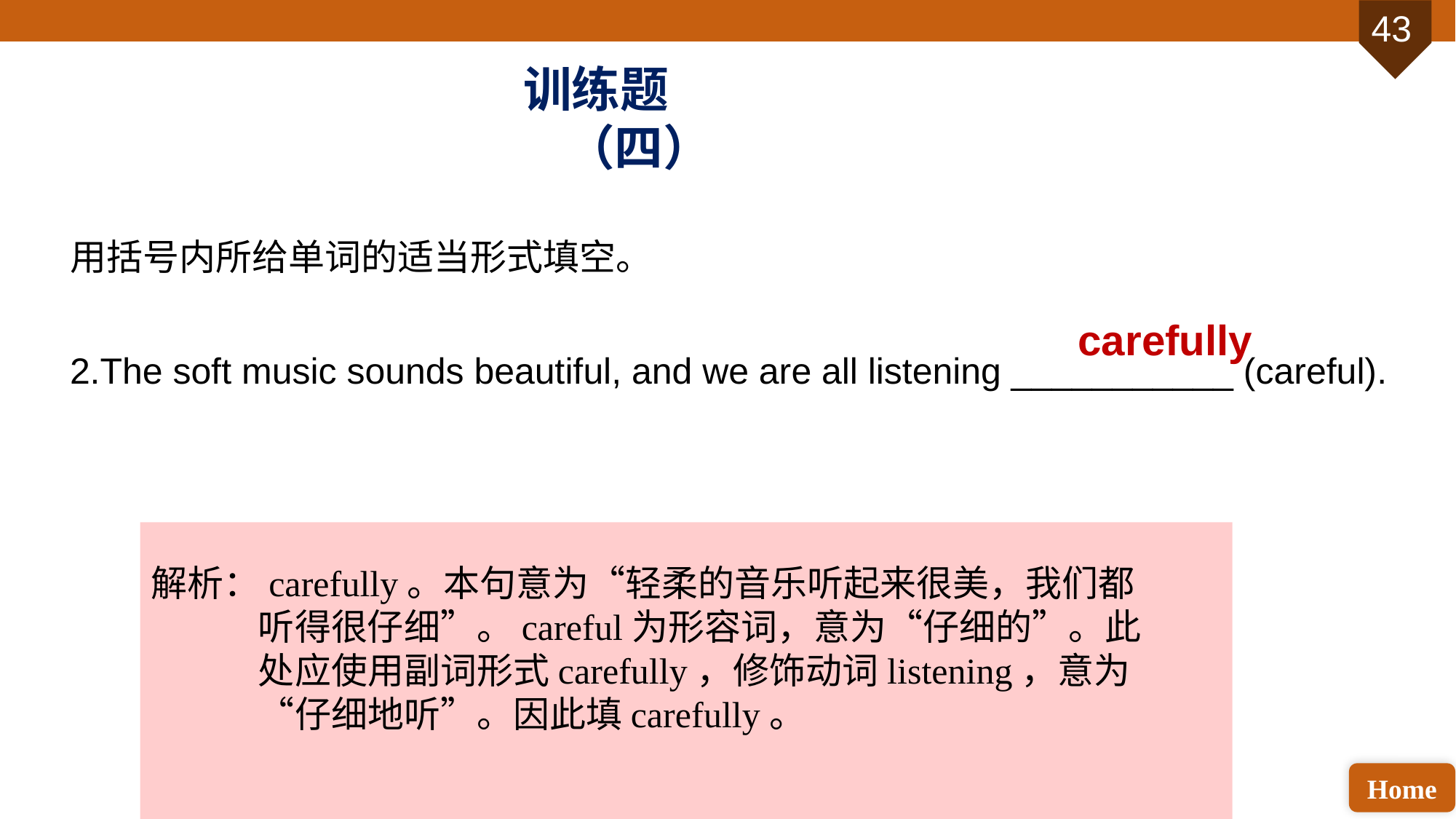

训练题（四）
用括号内所给单词的适当形式填空。

2.The soft music sounds beautiful, and we are all listening ___________ (careful).
carefully

解析：carefully。本句意为“轻柔的音乐听起来很美，我们都听得很仔细”。careful为形容词，意为“仔细的”。此处应使用副词形式carefully，修饰动词listening，意为“仔细地听”。因此填carefully。